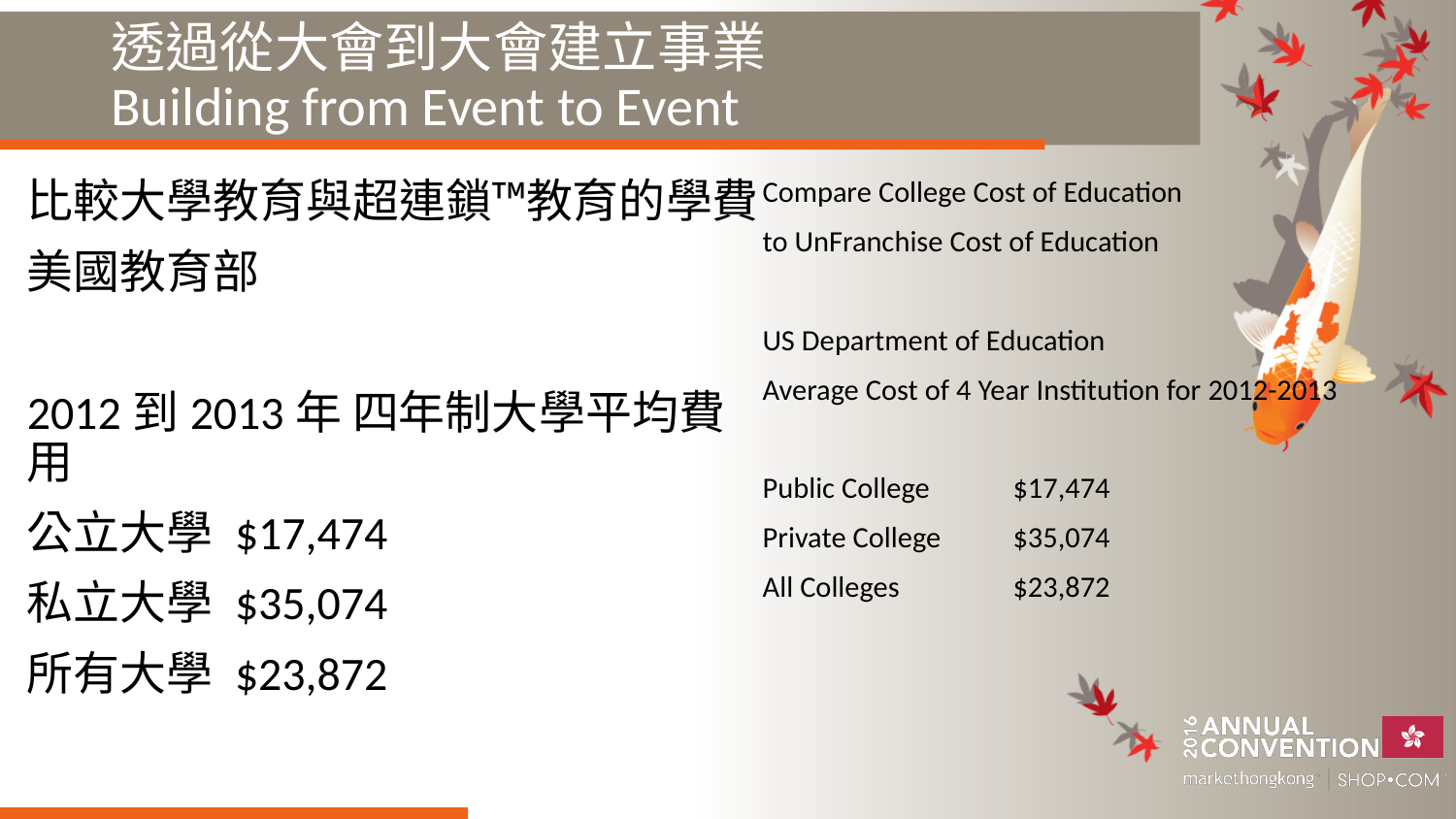

# 透過從大會到大會建立事業 Building from Event to Event

Compare College Cost of Education
to UnFranchise Cost of Education

US Department of Education
Average Cost of 4 Year Institution for 2012-2013

Public College	$17,474
Private College	$35,074
All Colleges		$23,872
比較大學教育與超連鎖™教育的學費
美國教育部

2012到2013年 四年制大學平均費用
公立大學 $17,474
私立大學 $35,074
所有大學 $23,872